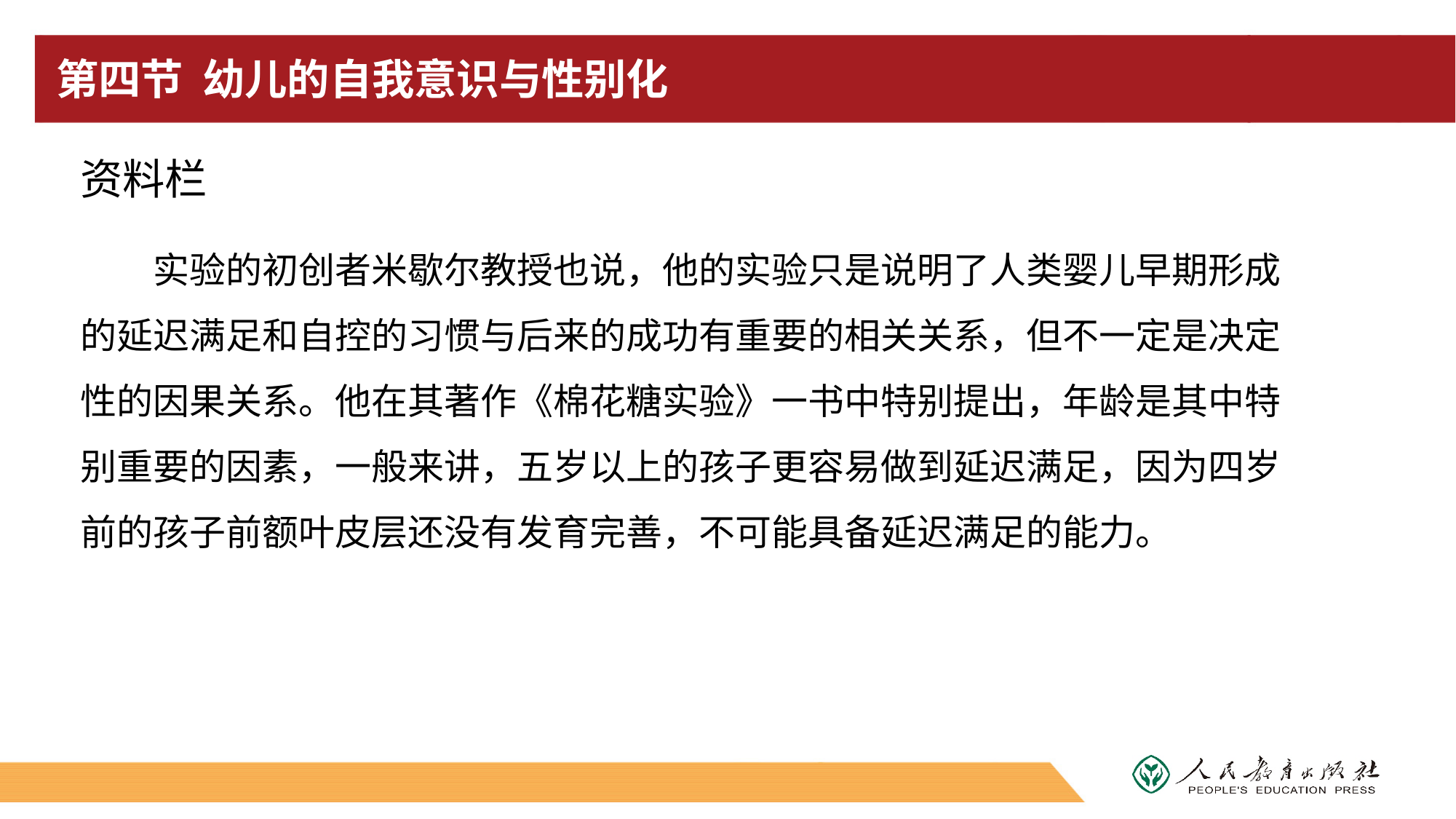

# 第四节  幼儿的自我意识与性别化
资料栏
实验的初创者米歇尔教授也说，他的实验只是说明了人类婴儿早期形成的延迟满足和自控的习惯与后来的成功有重要的相关关系，但不一定是决定性的因果关系。他在其著作《棉花糖实验》一书中特别提出，年龄是其中特别重要的因素，一般来讲，五岁以上的孩子更容易做到延迟满足，因为四岁前的孩子前额叶皮层还没有发育完善，不可能具备延迟满足的能力。